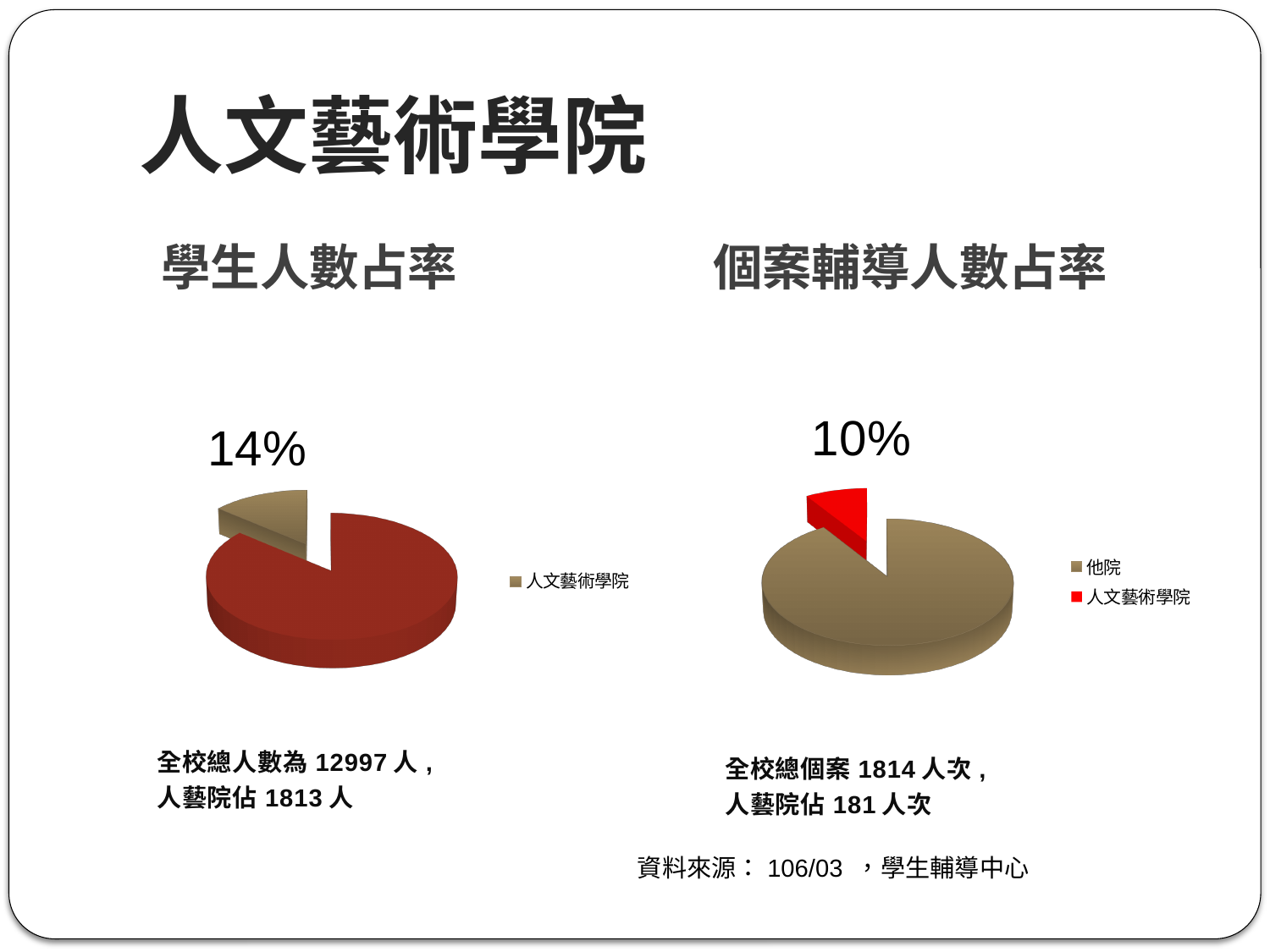

# 人文藝術學院
學生人數占率
個案輔導人數占率

[unsupported chart]

[unsupported chart]

資料來源：106/03 ，學生輔導中心